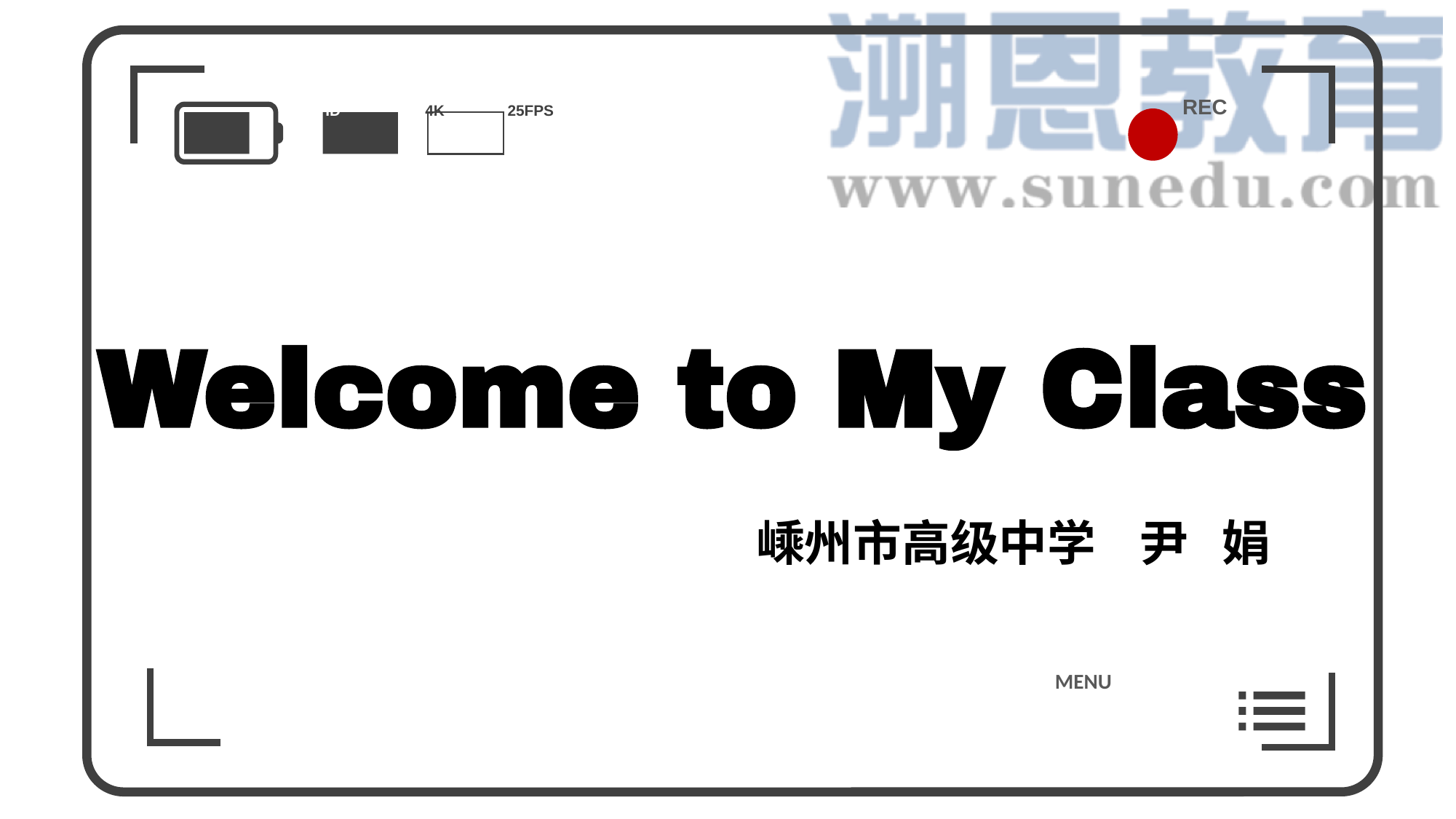

REC
25FPS
4K

HD

MENU

Welcome to My Class
嵊州市高级中学    尹   娟